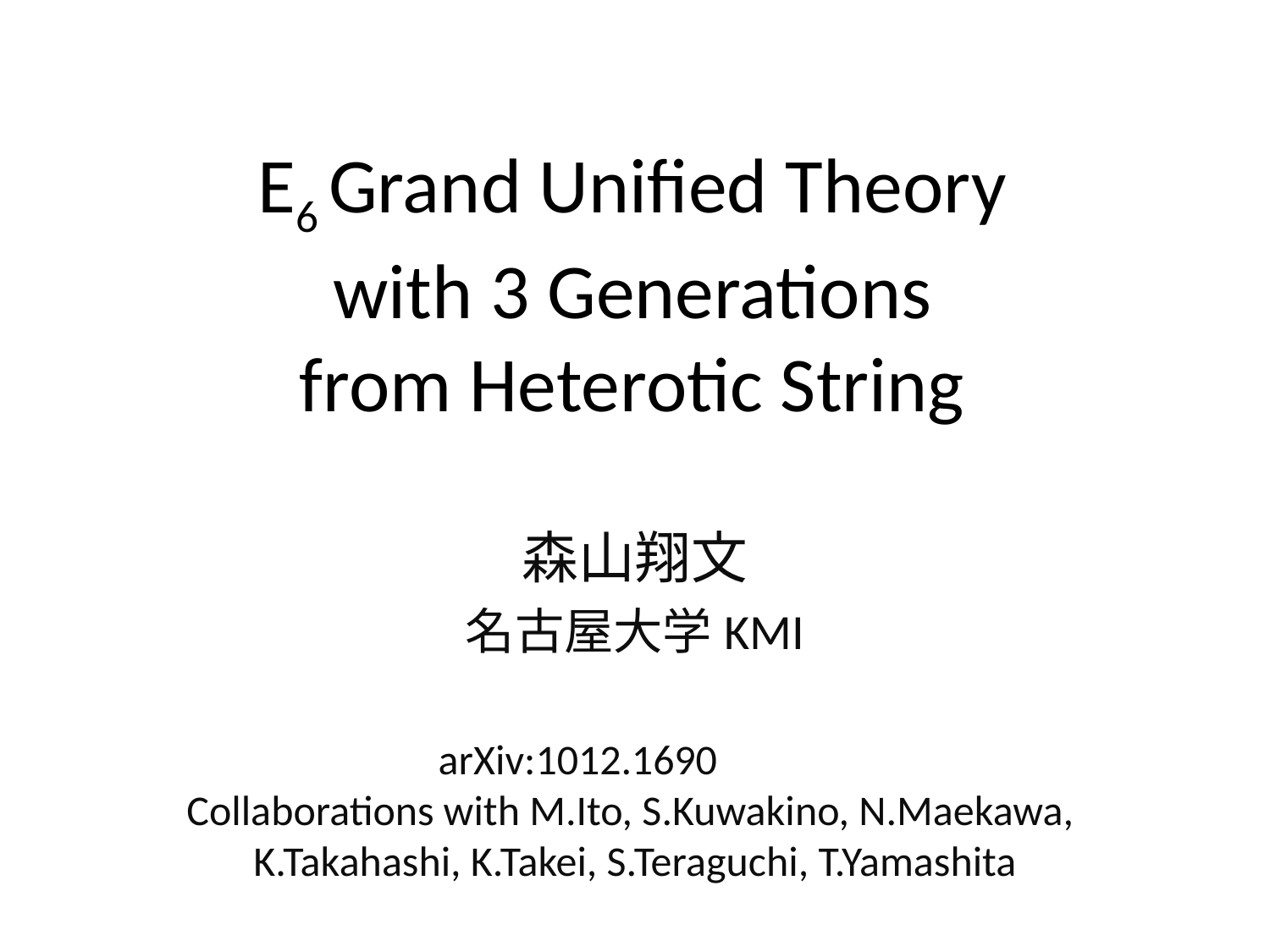

# E6 Grand Unified Theory with 3 Generations from Heterotic String
森山翔文
名古屋大学KMI
arXiv:1012.1690
Collaborations with M.Ito, S.Kuwakino, N.Maekawa,
K.Takahashi, K.Takei, S.Teraguchi, T.Yamashita